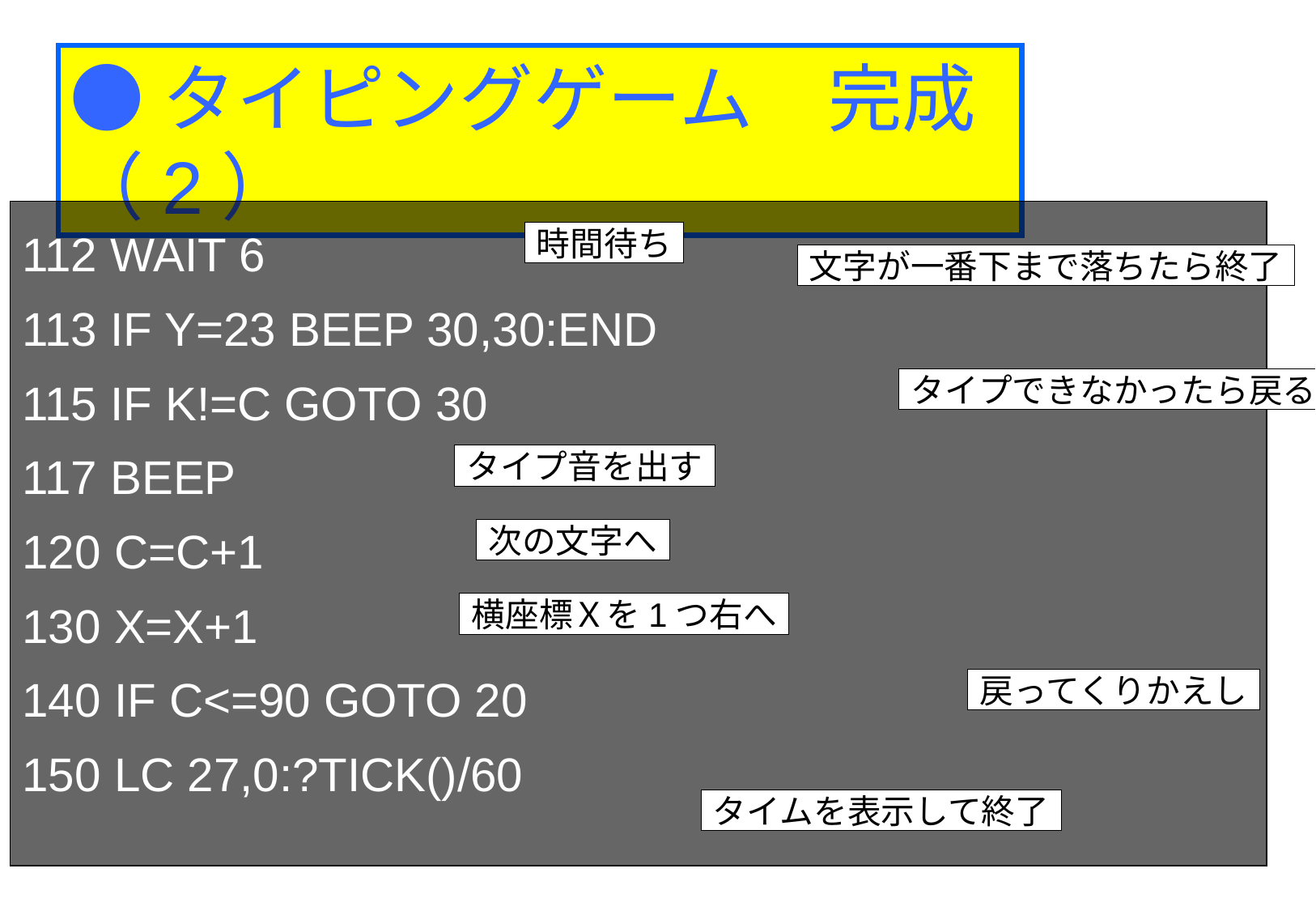

●タイピングゲーム　完成（2）
112 WAIT 6
113 IF Y=23 BEEP 30,30:END
115 IF K!=C GOTO 30
117 BEEP
120 C=C+1
130 X=X+1
140 IF C<=90 GOTO 20
150 LC 27,0:?TICK()/60
時間待ち
文字が一番下まで落ちたら終了
タイプできなかったら戻る
タイプ音を出す
次の文字へ
横座標Ｘを1つ右へ
戻ってくりかえし
タイムを表示して終了